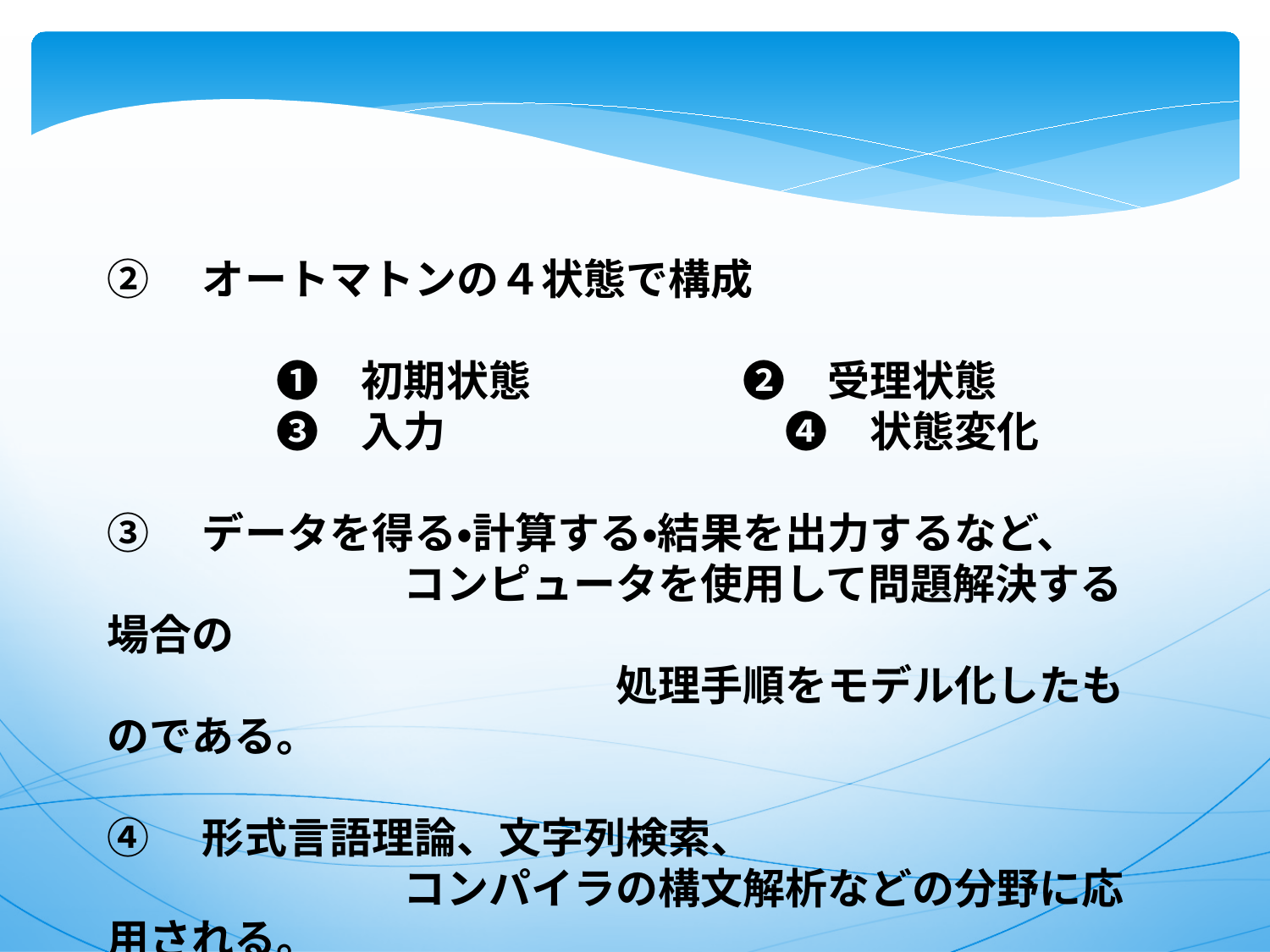

②　オートマトンの４状態で構成

　　　　❶　初期状態　　　　　❷　受理状態
　　　　❸　入力　　　　　　　　❹　状態変化

③　データを得る・計算する・結果を出力するなど、
　　　　　　　コンピュータを使用して問題解決する場合の
　　　　　　　　　　　　処理手順をモデル化したものである。

④　形式言語理論、文字列検索、
　　　　　　　コンパイラの構文解析などの分野に応用される。